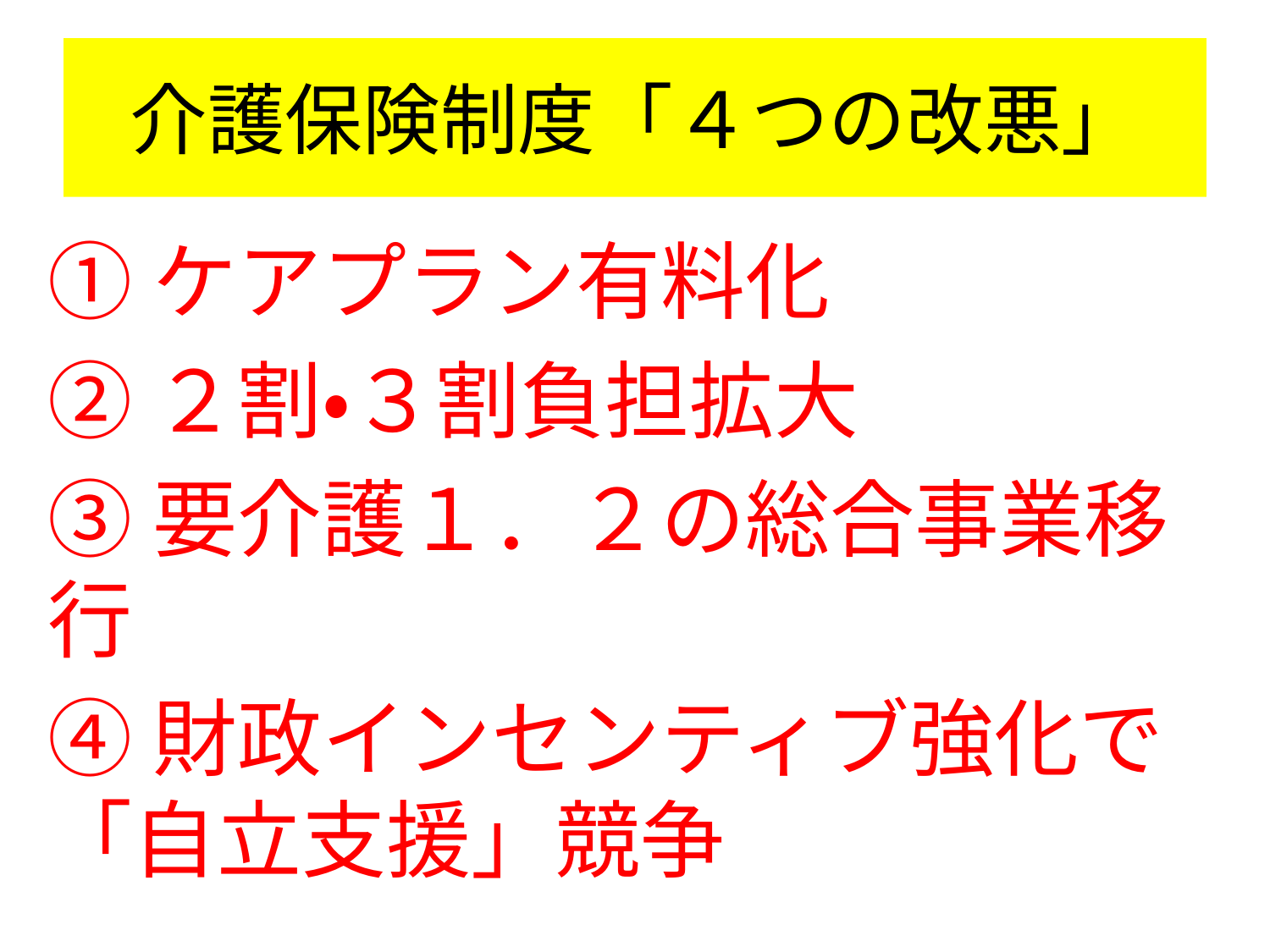

# 介護保険制度「４つの改悪」
①ケアプラン有料化
②２割・３割負担拡大
③要介護１．２の総合事業移行
④財政インセンティブ強化で「自立支援」競争